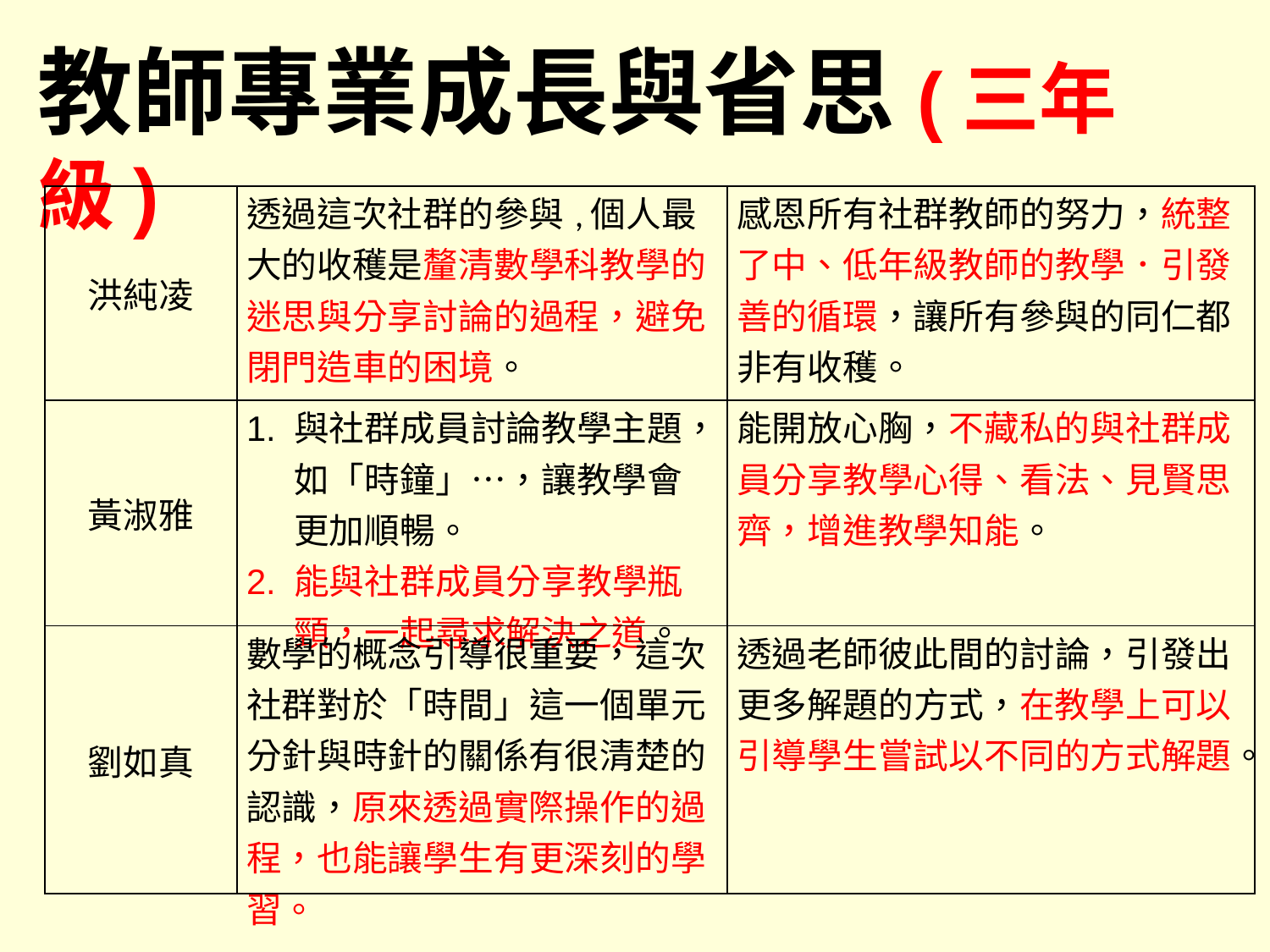

教師專業成長與省思(三年級)
| 洪純凌 | 透過這次社群的參與,個人最大的收穫是釐清數學科教學的迷思與分享討論的過程，避免閉門造車的困境。 | 感恩所有社群教師的努力，統整了中、低年級教師的教學．引發善的循環，讓所有參與的同仁都非有收穫。 |
| --- | --- | --- |
| 黃淑雅 | 與社群成員討論教學主題，如「時鐘」…，讓教學會更加順暢。 能與社群成員分享教學瓶頸，一起尋求解決之道。 | 能開放心胸，不藏私的與社群成員分享教學心得、看法、見賢思齊，增進教學知能。 |
| 劉如真 | 數學的概念引導很重要，這次社群對於「時間」這一個單元分針與時針的關係有很清楚的認識，原來透過實際操作的過程，也能讓學生有更深刻的學習。 | 透過老師彼此間的討論，引發出更多解題的方式，在教學上可以引導學生嘗試以不同的方式解題。 |